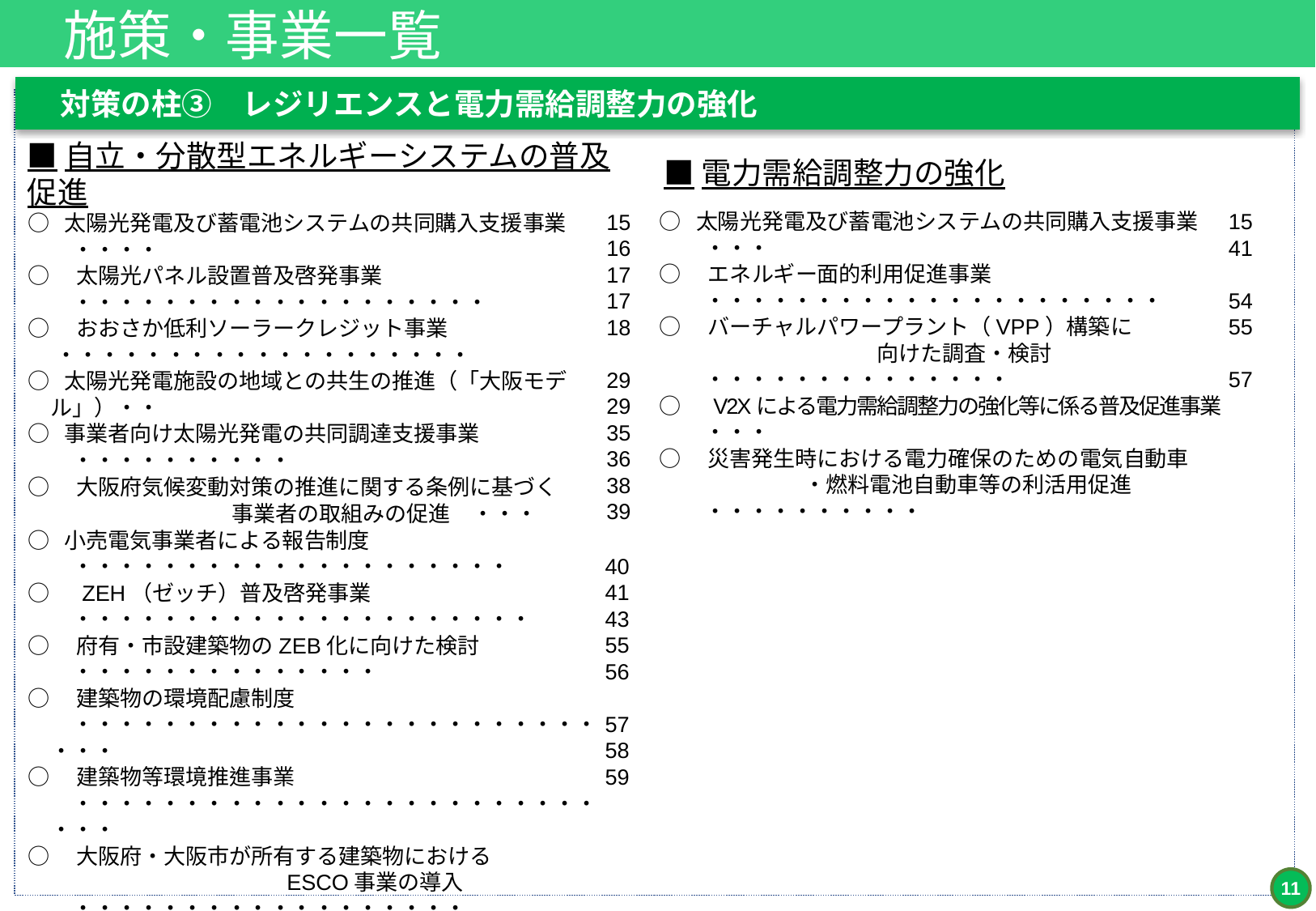

施策・事業一覧
　対策の柱③　レジリエンスと電力需給調整力の強化
中小事業者脱炭素重点対策促進事業・・・・・・・・・・・・・・・・・・・
■電力需給調整力の強化
■自立・分散型エネルギーシステムの普及促進
○  太陽光発電及び蓄電池システムの共同購入支援事業　・・・
○　エネルギー面的利用促進事業　　・・・・・・・・・・・・・・・・・・・・・
○　バーチャルパワープラント（VPP）構築に
		              向けた調査・検討　　・・・・・・・・・・・・・・
○　V2Xによる電力需給調整力の強化等に係る普及促進事業　・・・
○　災害発生時における電力確保のための電気自動車
		・燃料電池自動車等の利活用促進　・・・・・・・・・・
15
41

54
55

57
15
16
17
17
18

29
29
35
36
38
39

○  太陽光発電及び蓄電池システムの共同購入支援事業　・・・・
○　太陽光パネル設置普及啓発事業　　・・・・・・・・・・・・・・・・・・・
○　おおさか低利ソーラークレジット事業　 ・・・・・・・・・・・・・・・・・・・
○  太陽光発電施設の地域との共生の推進（「大阪モデル」）・・
○  事業者向け太陽光発電の共同調達支援事業　・・・・・・・・・・
○　大阪府気候変動対策の推進に関する条例に基づく
                                         事業者の取組みの促進　・・・
○  小売電気事業者による報告制度　・・・・・・・・・・・・・・・・・・・・
○　ZEH（ゼッチ）普及啓発事業　　・・・・・・・・・・・・・・・・・・・・・
○　府有・市設建築物のZEB化に向けた検討　・・・・・・・・・・・・・・
○　建築物の環境配慮制度　・・・・・・・・・・・・・・・・・・・・・・・・・・・
○　建築物等環境推進事業　・・・・・・・・・・・・・・・・・・・・・・・・・・・
○　大阪府・大阪市が所有する建築物における
		　　　　　ESCO事業の導入　・・・・・・・・・・・・・・・・・・
○　エネルギー面的利用促進事業　　・・・・・・・・・・・・・・・・・・・・・・
○  省エネ行動の普及啓発事業　・・・・・・・・・・・・・・・・・・・・・・・・
○　V2Xによる電力需給調整力の強化等に係る普及促進事業　・・・・
○　燃料電池自動車を活用した環境教育の推進・・・・・・・・・・・・
○　災害発生時における電力確保のための電気自動車
		・燃料電池自動車等の利活用促進　・・・・・・・・・・・
○　燃料電池自動車の普及と水素ステーション整備の促進　・・・・
○  燃料電池自動車等の普及促進（市民等啓発）　・・・・・・・

40
41
43
55
56

57
58
59

11